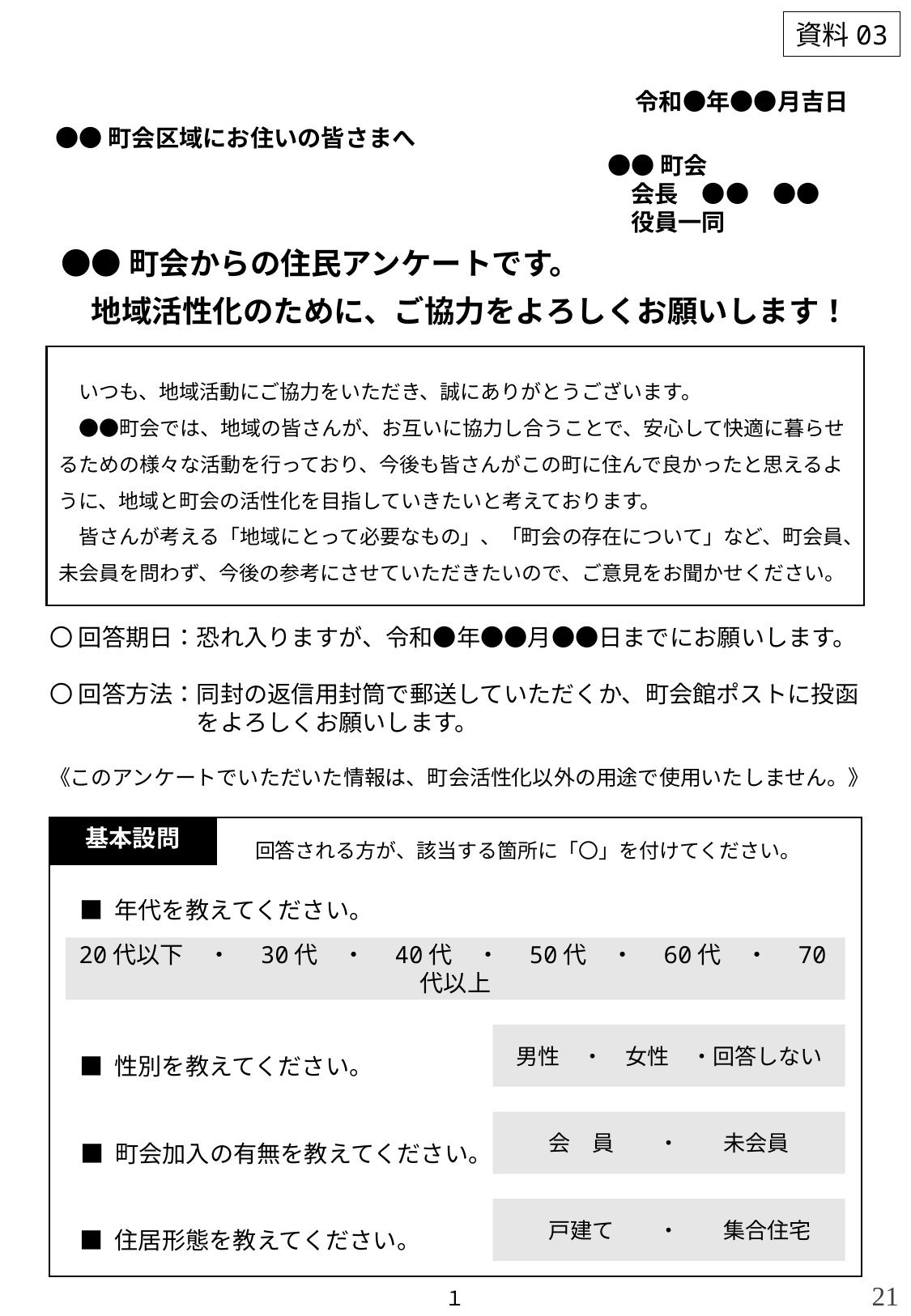

資料03
令和●年●●月吉日
●●町会区域にお住いの皆さまへ
●●町会
　会長　●●　●●
　役員一同
●●町会からの住民アンケートです。
　地域活性化のために、ご協力をよろしくお願いします！
　いつも、地域活動にご協力をいただき、誠にありがとうございます。
　●●町会では、地域の皆さんが、お互いに協力し合うことで、安心して快適に暮らせるための様々な活動を行っており、今後も皆さんがこの町に住んで良かったと思えるように、地域と町会の活性化を目指していきたいと考えております。
　皆さんが考える「地域にとって必要なもの」、「町会の存在について」など、町会員、未会員を問わず、今後の参考にさせていただきたいので、ご意見をお聞かせください。
〇 回答期日：恐れ入りますが、令和●年●●月●●日までにお願いします。

〇 回答方法：同封の返信用封筒で郵送していただくか、町会館ポストに投函
　　　　　　 をよろしくお願いします。

《このアンケートでいただいた情報は、町会活性化以外の用途で使用いたしません。》
基本設問

回答される方が、該当する箇所に「〇」を付けてください。
■ 年代を教えてください。
20代以下　・　30代　・　40代　・　50代　・　60代　・　70代以上
男性　・　女性　・回答しない
■ 性別を教えてください。
　　会　員　　・　　未会員
■ 町会加入の有無を教えてください。
　　戸建て　　・　　集合住宅
■ 住居形態を教えてください。
21
１